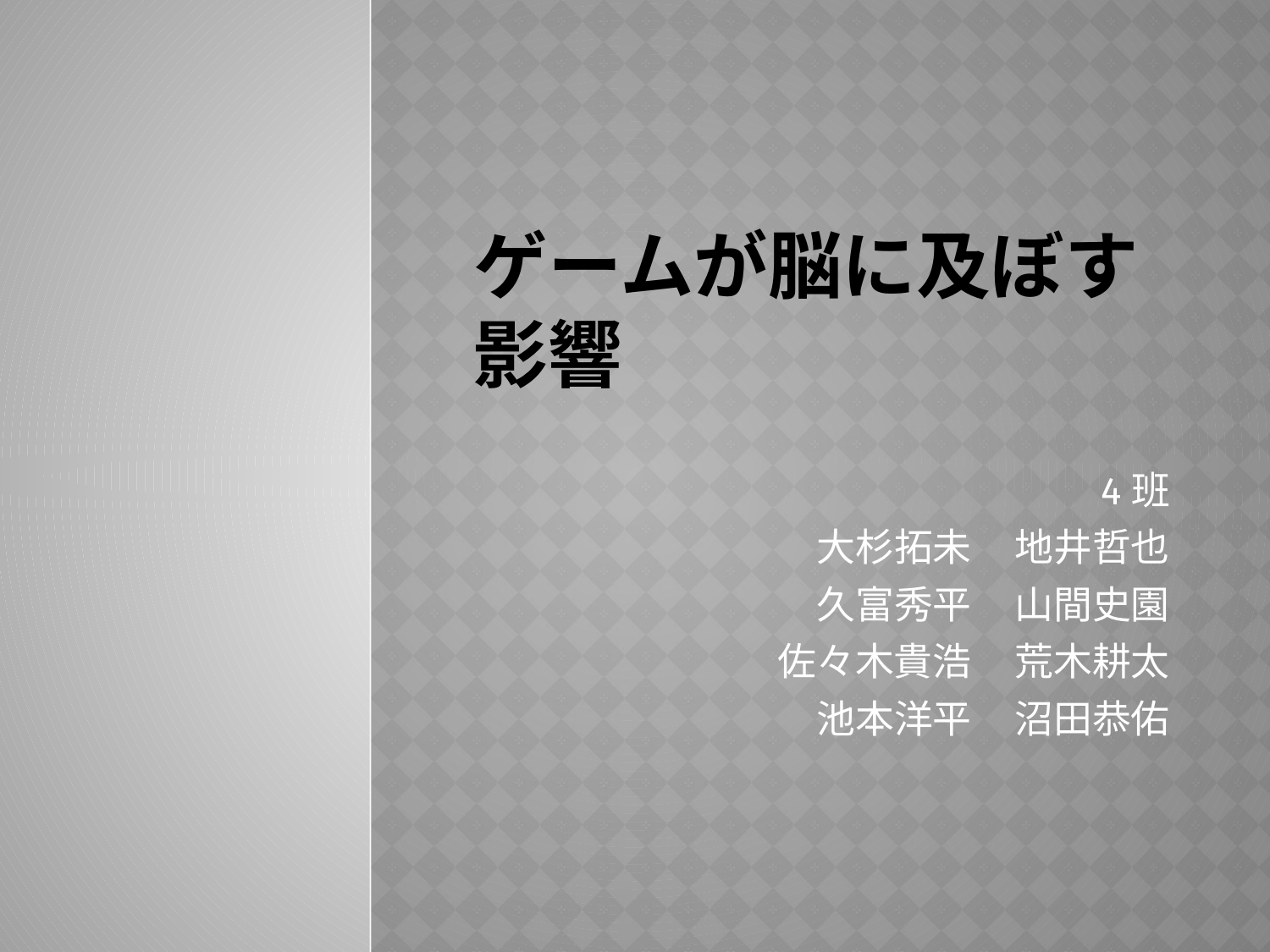

# ゲームが脳に及ぼす影響
4班
大杉拓未     地井哲也
久富秀平     山間史園
佐々木貴浩     荒木耕太
池本洋平     沼田恭佑